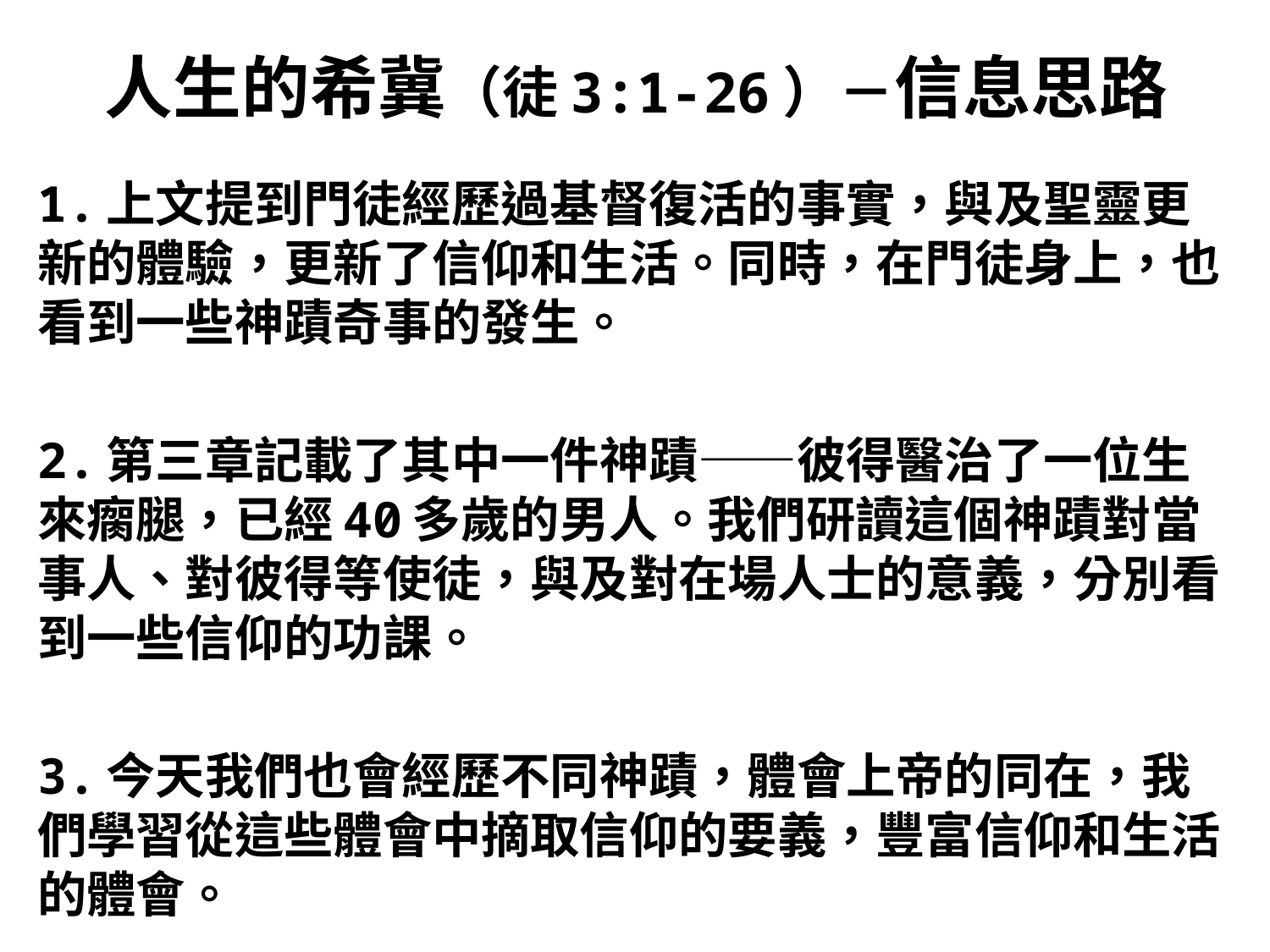

# 人生的希冀（徒3:1-26）－信息思路
1.上文提到門徒經歷過基督復活的事實，與及聖靈更新的體驗，更新了信仰和生活。同時，在門徒身上，也看到一些神蹟奇事的發生。

2.第三章記載了其中一件神蹟——彼得醫治了一位生來瘸腿，已經40多歲的男人。我們研讀這個神蹟對當事人、對彼得等使徒，與及對在場人士的意義，分別看到一些信仰的功課。

3.今天我們也會經歷不同神蹟，體會上帝的同在，我們學習從這些體會中摘取信仰的要義，豐富信仰和生活的體會。